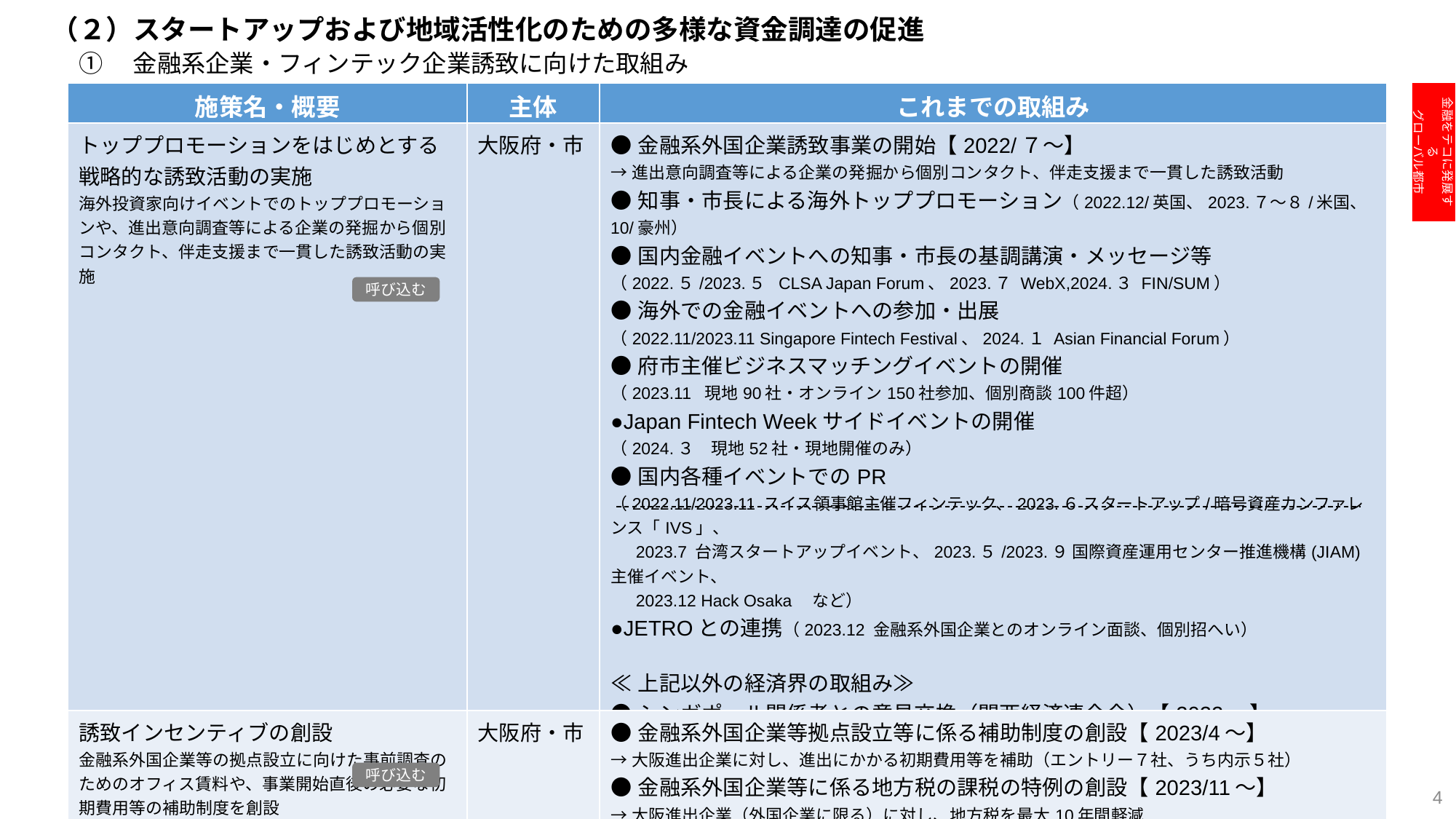

（２）スタートアップおよび地域活性化のための多様な資金調達の促進
①　金融系企業・フィンテック企業誘致に向けた取組み
| 施策名・概要 | 主体 | これまでの取組み |
| --- | --- | --- |
| トッププロモーションをはじめとする戦略的な誘致活動の実施 海外投資家向けイベントでのトッププロモーションや、進出意向調査等による企業の発掘から個別コンタクト、伴走支援まで一貫した誘致活動の実施 | 大阪府・市 | ●金融系外国企業誘致事業の開始【2022/７～】 →進出意向調査等による企業の発掘から個別コンタクト、伴走支援まで一貫した誘致活動 ●知事・市長による海外トッププロモーション（2022.12/英国、2023.７～８/米国、10/豪州） ●国内金融イベントへの知事・市長の基調講演・メッセージ等 （2022.５/2023.５ CLSA Japan Forum、2023.７ WebX,2024.３ FIN/SUM） ●海外での金融イベントへの参加・出展 （2022.11/2023.11 Singapore Fintech Festival、2024.１ Asian Financial Forum） ●府市主催ビジネスマッチングイベントの開催 （2023.11 現地90社・オンライン150社参加、個別商談100件超） ●Japan Fintech Weekサイドイベントの開催 （2024.３　現地52社・現地開催のみ） ●国内各種イベントでのPR （2022.11/2023.11 スイス領事館主催フィンテック、2023.６ スタートアップ/暗号資産カンファレンス「IVS」、　 　 2023.7 台湾スタートアップイベント、2023.５/2023.９ 国際資産運用センター推進機構(JIAM)主催イベント、 　 2023.12 Hack Osaka　など） ●JETROとの連携（2023.12 金融系外国企業とのオンライン面談、個別招へい） ≪上記以外の経済界の取組み≫ ●シンガポール関係者との意見交換（関西経済連合会）【2022～】 ●日本アセアンビジネス促進プラットフォームを設置 →アセアン企業の来阪・大阪進出に向けた現地経済界へのプロモーション活動 （大阪商工会議所）【2023/4～】 |
| 誘致インセンティブの創設 金融系外国企業等の拠点設立に向けた事前調査のためのオフィス賃料や、事業開始直後の必要な初期費用等の補助制度を創設 | 大阪府・市 | ●金融系外国企業等拠点設立等に係る補助制度の創設【2023/4～】 →大阪進出企業に対し、進出にかかる初期費用等を補助（エントリー７社、うち内示５社） ●金融系外国企業等に係る地方税の課税の特例の創設【2023/11～】 →大阪進出企業（外国企業に限る）に対し、地方税を最大10年間軽減 ●金融・資産運用特区提案【2024/２】 →金融系外国企業等に係る法人税（国税）の軽減措置等を提案 |
金融をテコに発展する
グローバル都市
呼び込む
呼び込む
4